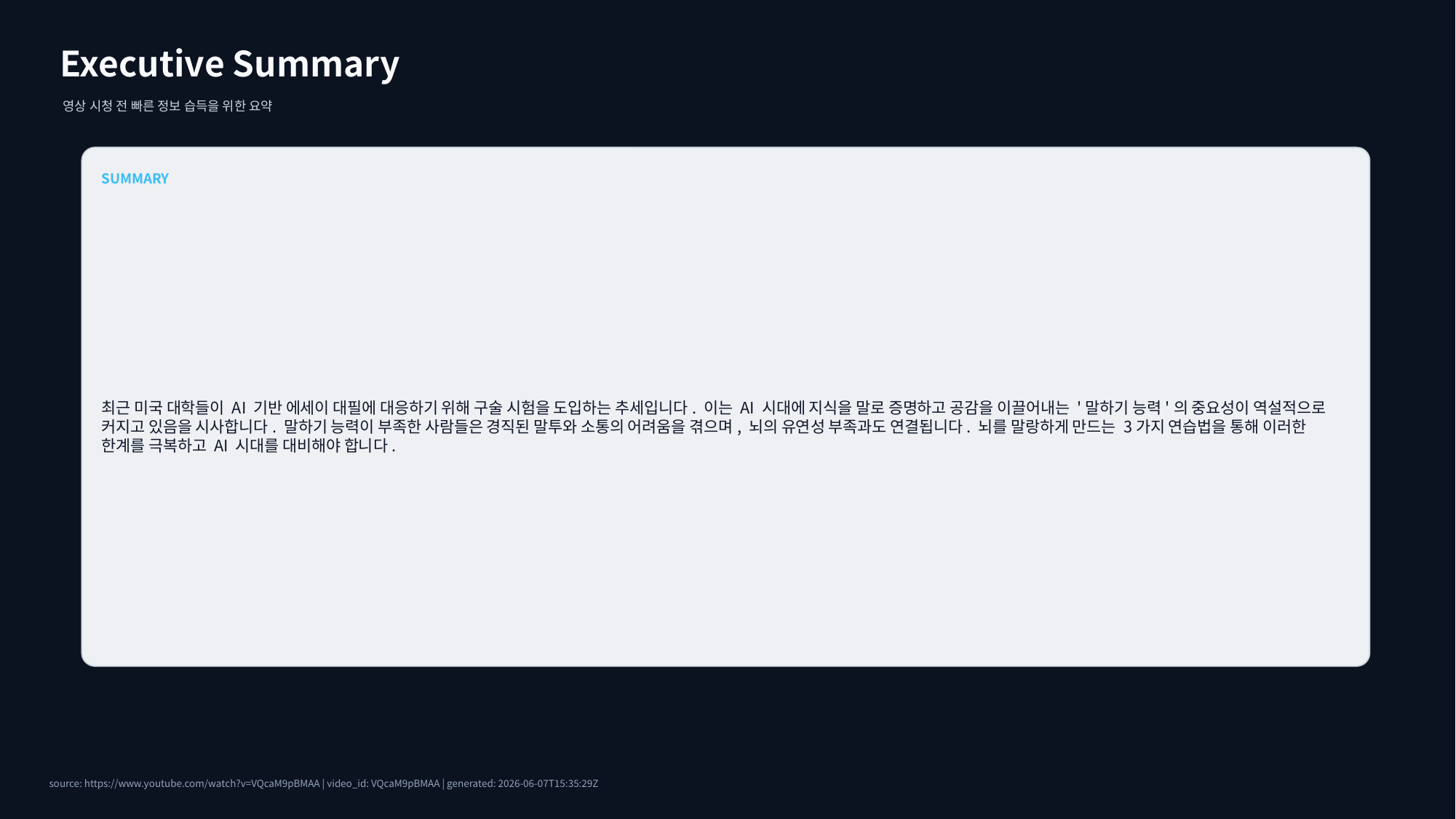

Executive Summary
영상 시청 전 빠른 정보 습득을 위한 요약

SUMMARY
최근 미국 대학들이 AI 기반 에세이 대필에 대응하기 위해 구술 시험을 도입하는 추세입니다. 이는 AI 시대에 지식을 말로 증명하고 공감을 이끌어내는 '말하기 능력'의 중요성이 역설적으로 커지고 있음을 시사합니다. 말하기 능력이 부족한 사람들은 경직된 말투와 소통의 어려움을 겪으며, 뇌의 유연성 부족과도 연결됩니다. 뇌를 말랑하게 만드는 3가지 연습법을 통해 이러한 한계를 극복하고 AI 시대를 대비해야 합니다.
source: https://www.youtube.com/watch?v=VQcaM9pBMAA | video_id: VQcaM9pBMAA | generated: 2026-06-07T15:35:29Z